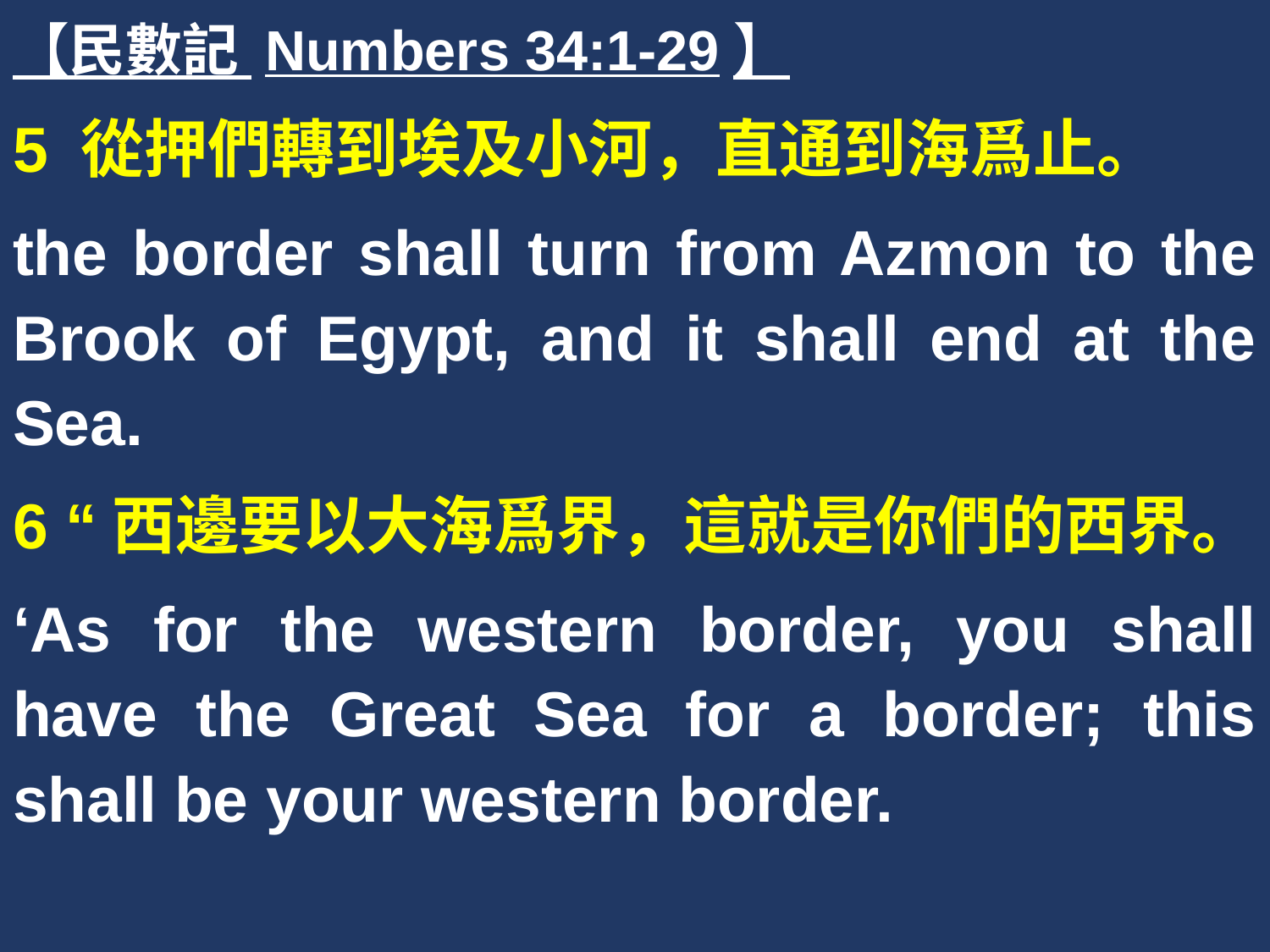

【民數記 Numbers 34:1-29】
5 從押們轉到埃及小河，直通到海爲止。
the border shall turn from Azmon to the Brook of Egypt, and it shall end at the Sea.
6 “西邊要以大海爲界，這就是你們的西界。
‘As for the western border, you shall have the Great Sea for a border; this shall be your western border.